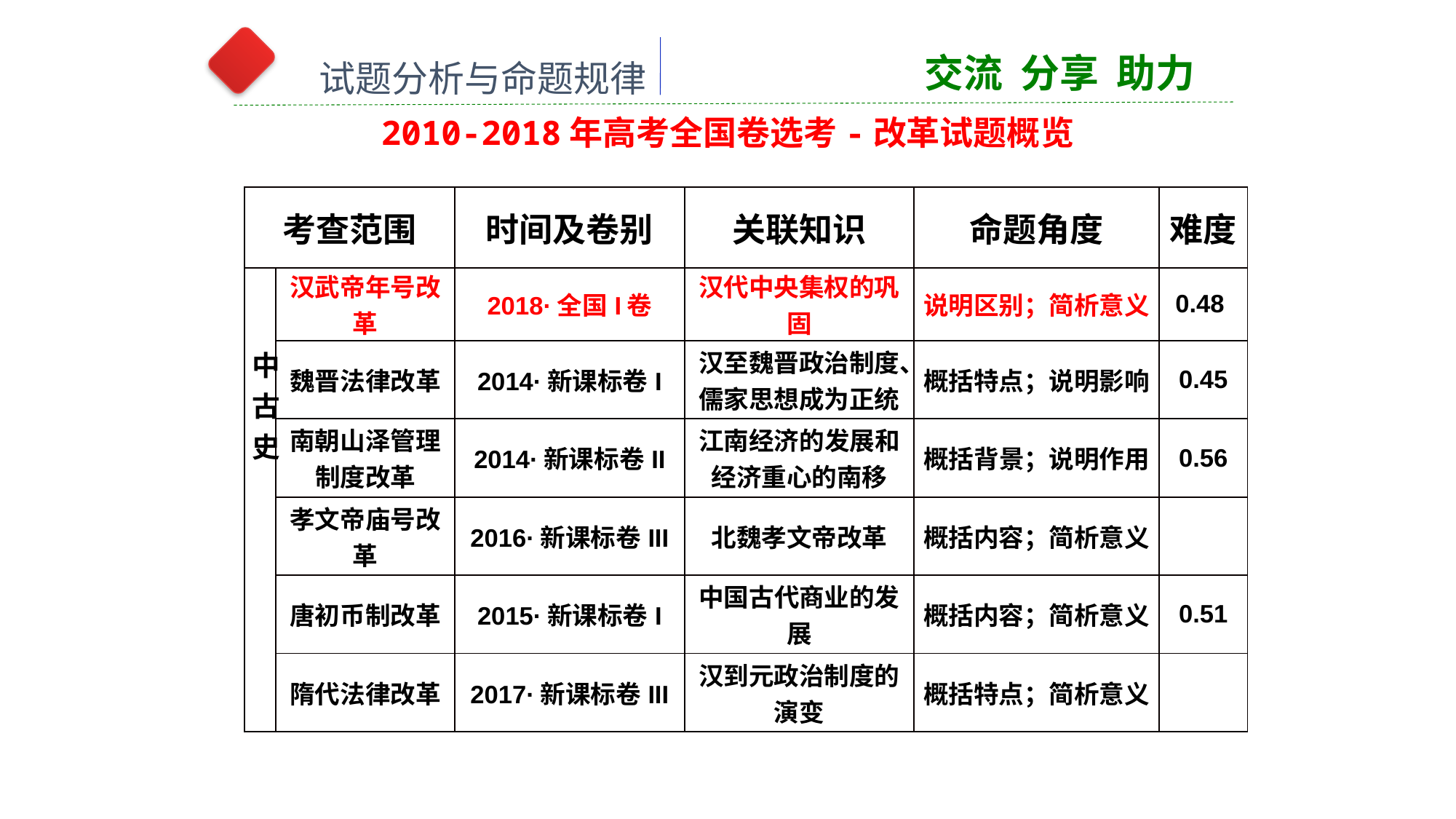

交流  分享  助力
试题分析与命题规律
2010-2018年高考全国卷选考-改革试题概览
| 考查范围 |  | 时间及卷别 | 关联知识 | 命题角度 | 难度 |
| --- | --- | --- | --- | --- | --- |
| 中 古 史 | 汉武帝年号改革 | 2018·全国I卷 | 汉代中央集权的巩固 | 说明区别；简析意义 | 0.48 |
|  | 魏晋法律改革 | 2014·新课标卷I | 汉至魏晋政治制度、儒家思想成为正统 | 概括特点；说明影响 | 0.45 |
|  | 南朝山泽管理制度改革 | 2014·新课标卷II | 江南经济的发展和经济重心的南移 | 概括背景；说明作用 | 0.56 |
|  | 孝文帝庙号改革 | 2016·新课标卷III | 北魏孝文帝改革 | 概括内容；简析意义 |  |
|  | 唐初币制改革 | 2015·新课标卷I | 中国古代商业的发展 | 概括内容；简析意义 | 0.51 |
|  | 隋代法律改革 | 2017·新课标卷III | 汉到元政治制度的演变 | 概括特点；简析意义 |  |